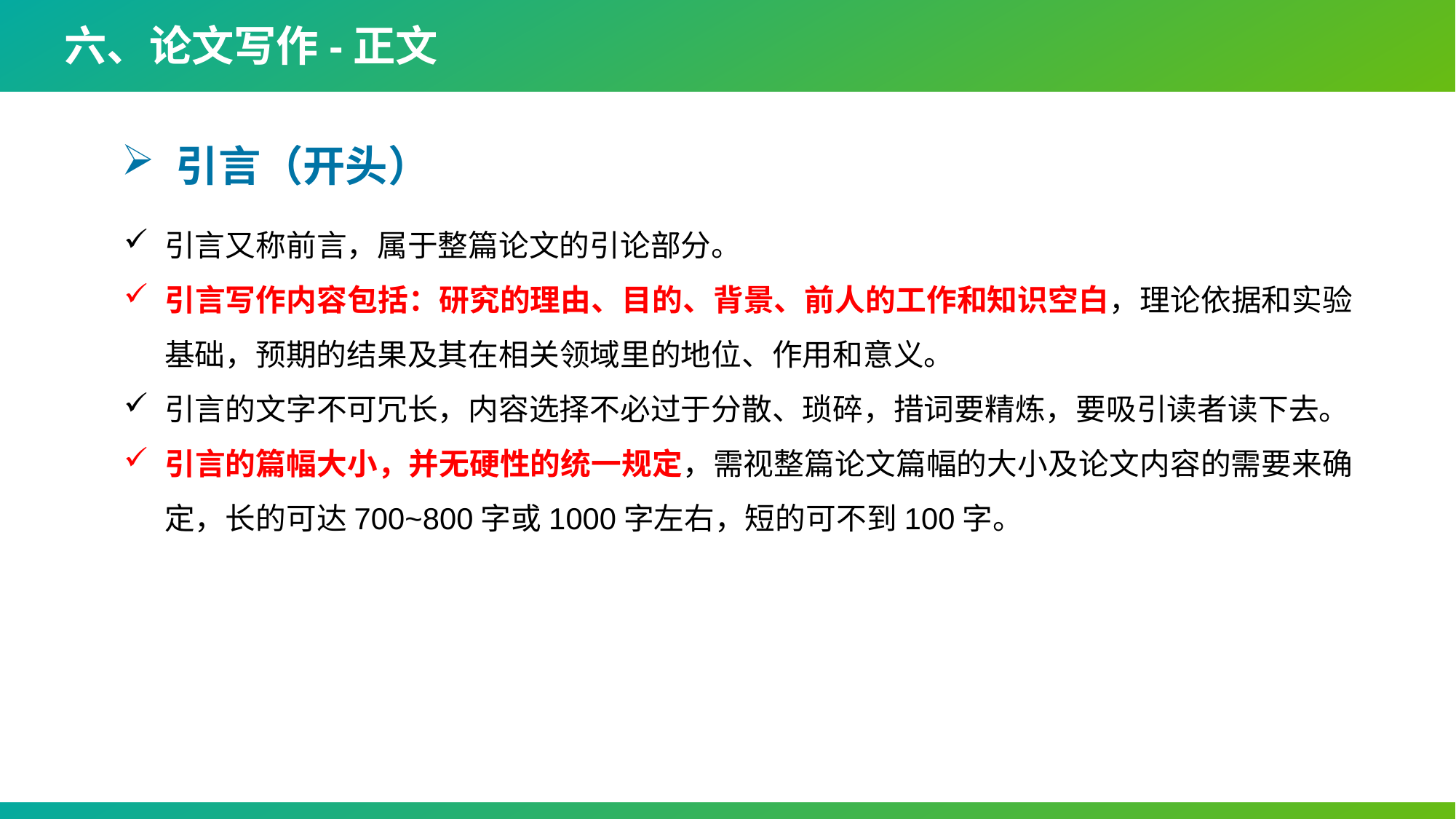

六、论文写作-正文
引言（开头）
引言又称前言，属于整篇论文的引论部分。
引言写作内容包括：研究的理由、目的、背景、前人的工作和知识空白，理论依据和实验基础，预期的结果及其在相关领域里的地位、作用和意义。
引言的文字不可冗长，内容选择不必过于分散、琐碎，措词要精炼，要吸引读者读下去。
引言的篇幅大小，并无硬性的统一规定，需视整篇论文篇幅的大小及论文内容的需要来确定，长的可达700~800字或1000字左右，短的可不到100字。